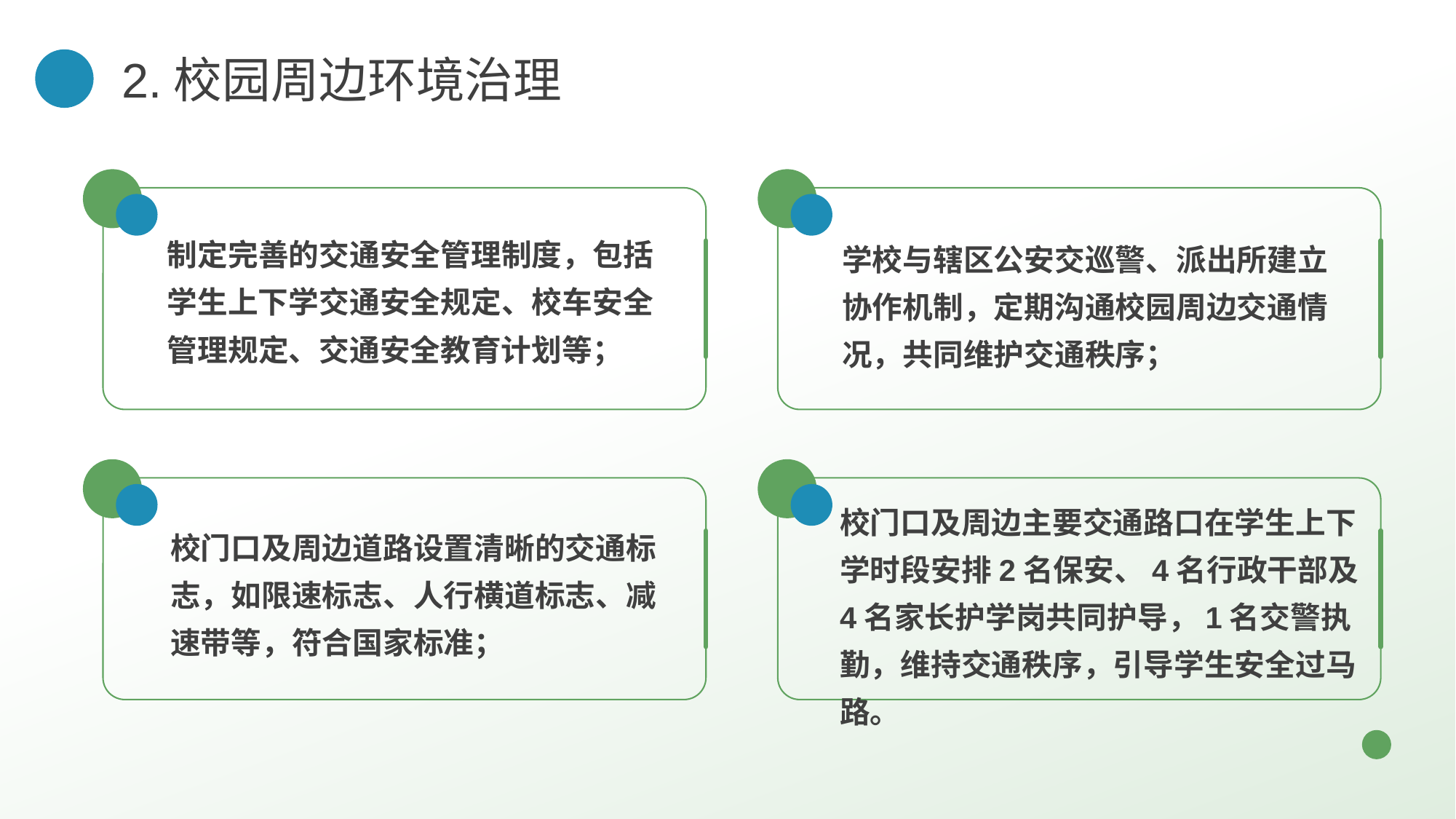

2.校园周边环境治理

制定完善的交通安全管理制度，包括学生上下学交通安全规定、校车安全管理规定、交通安全教育计划等；

学校与辖区公安交巡警、派出所建立协作机制，定期沟通校园周边交通情况，共同维护交通秩序；
在这里输入关键词标题

校门口及周边道路设置清晰的交通标志，如限速标志、人行横道标志、减速带等，符合国家标准；

校门口及周边主要交通路口在学生上下学时段安排2名保安、4名行政干部及4名家长护学岗共同护导，1名交警执勤，维持交通秩序，引导学生安全过马路。